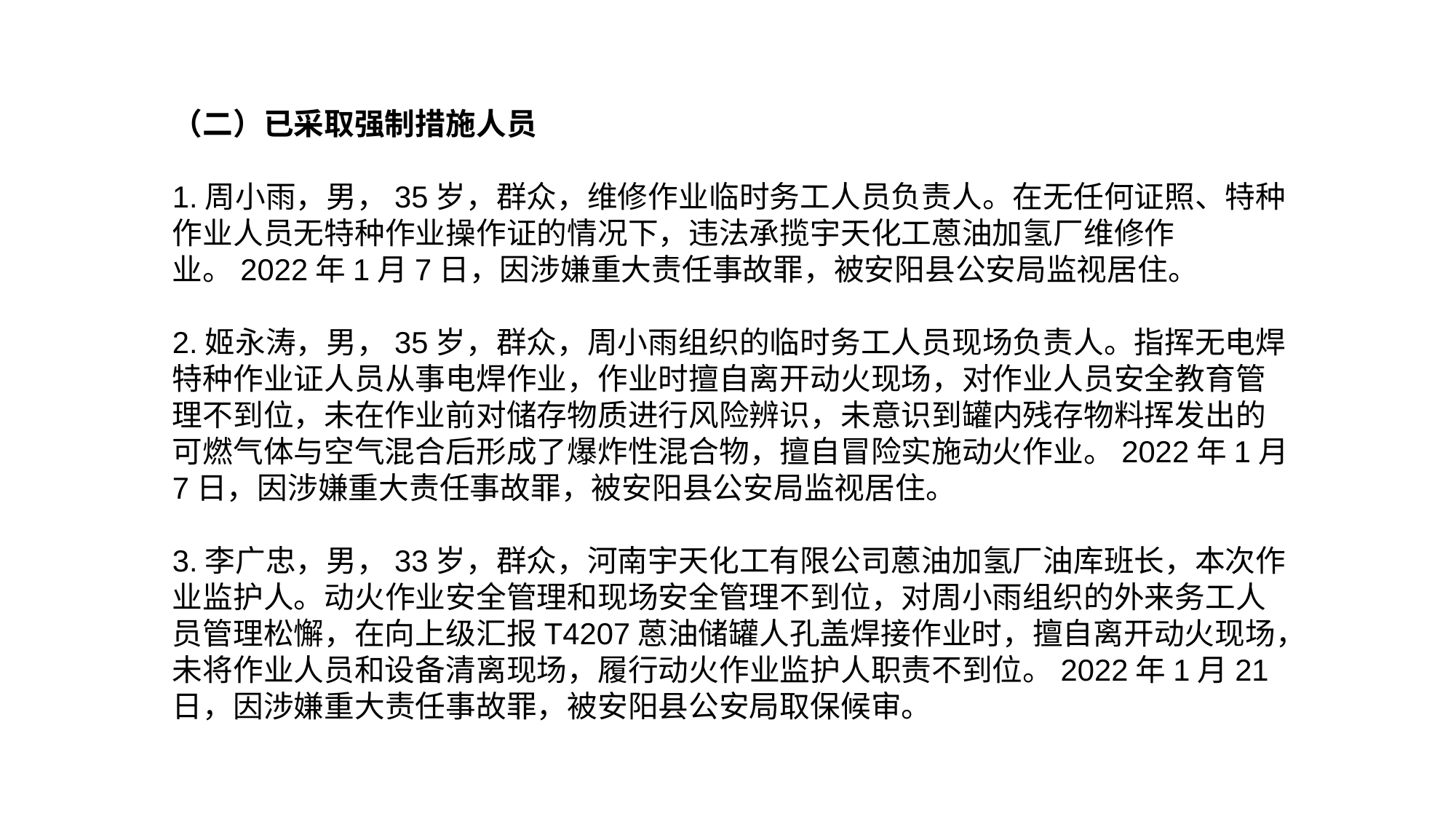

#
（二）已采取强制措施人员

1.周小雨，男，35岁，群众，维修作业临时务工人员负责人。在无任何证照、特种作业人员无特种作业操作证的情况下，违法承揽宇天化工蒽油加氢厂维修作业。2022年1月7日，因涉嫌重大责任事故罪，被安阳县公安局监视居住。 2.姬永涛，男，35岁，群众，周小雨组织的临时务工人员现场负责人。指挥无电焊特种作业证人员从事电焊作业，作业时擅自离开动火现场，对作业人员安全教育管理不到位，未在作业前对储存物质进行风险辨识，未意识到罐内残存物料挥发出的可燃气体与空气混合后形成了爆炸性混合物，擅自冒险实施动火作业。2022年1月7日，因涉嫌重大责任事故罪，被安阳县公安局监视居住。 3.李广忠，男，33岁，群众，河南宇天化工有限公司蒽油加氢厂油库班长，本次作业监护人。动火作业安全管理和现场安全管理不到位，对周小雨组织的外来务工人员管理松懈，在向上级汇报T4207蒽油储罐人孔盖焊接作业时，擅自离开动火现场，未将作业人员和设备清离现场，履行动火作业监护人职责不到位。2022年1月21日，因涉嫌重大责任事故罪，被安阳县公安局取保候审。